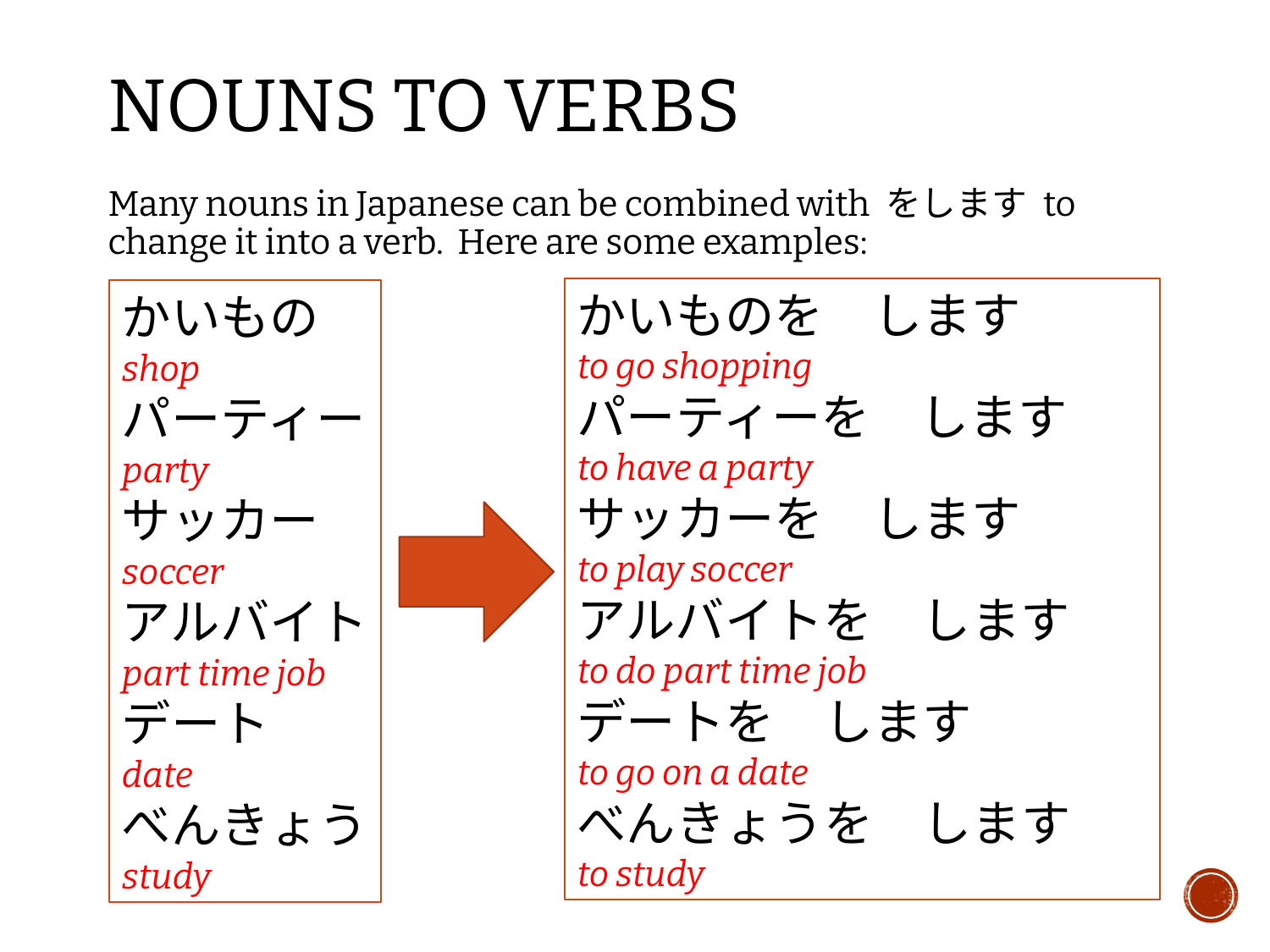

# Nouns to verbs
Many nouns in Japanese can be combined with をします to change it into a verb.  Here are some examples:

かいものを　します
to go shopping
パーティーを　します
to have a party
サッカーを　します
to play soccer
アルバイトを　します
to do part time job
デートを　します
to go on a date
べんきょうを　します
to study
かいもの
shop
パーティー
party
サッカー
soccer
アルバイト
part time job
デート
date
べんきょう
study